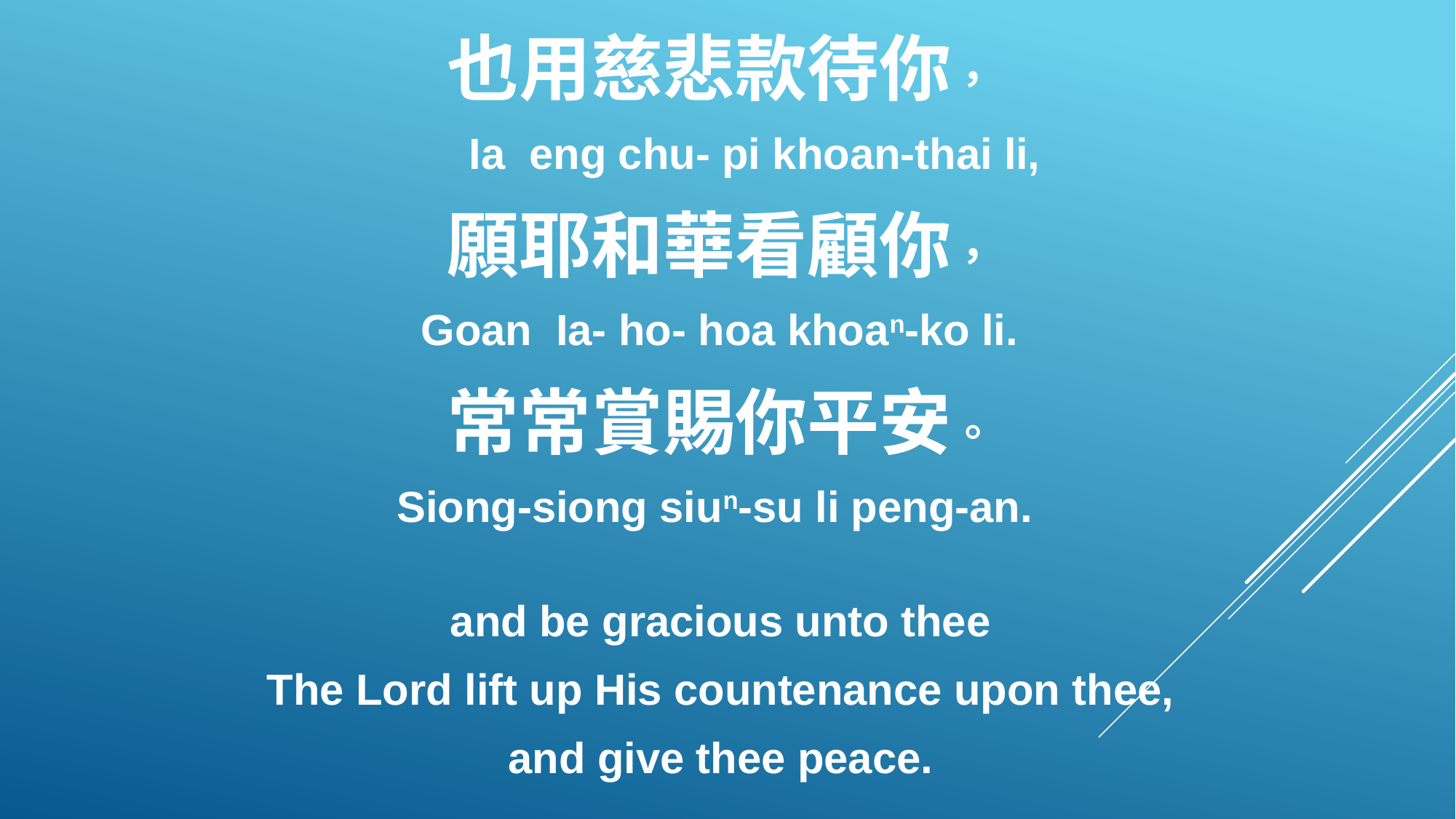

也用慈悲款待你，
                        Ia  eng chu- pi khoan-thai li,
願耶和華看顧你，
                    Goan  Ia- ho- hoa khoan-ko li.
常常賞賜你平安。
                  Siong-siong siun-su li peng-an.

and be gracious unto thee
The Lord lift up His countenance upon thee,
and give thee peace.